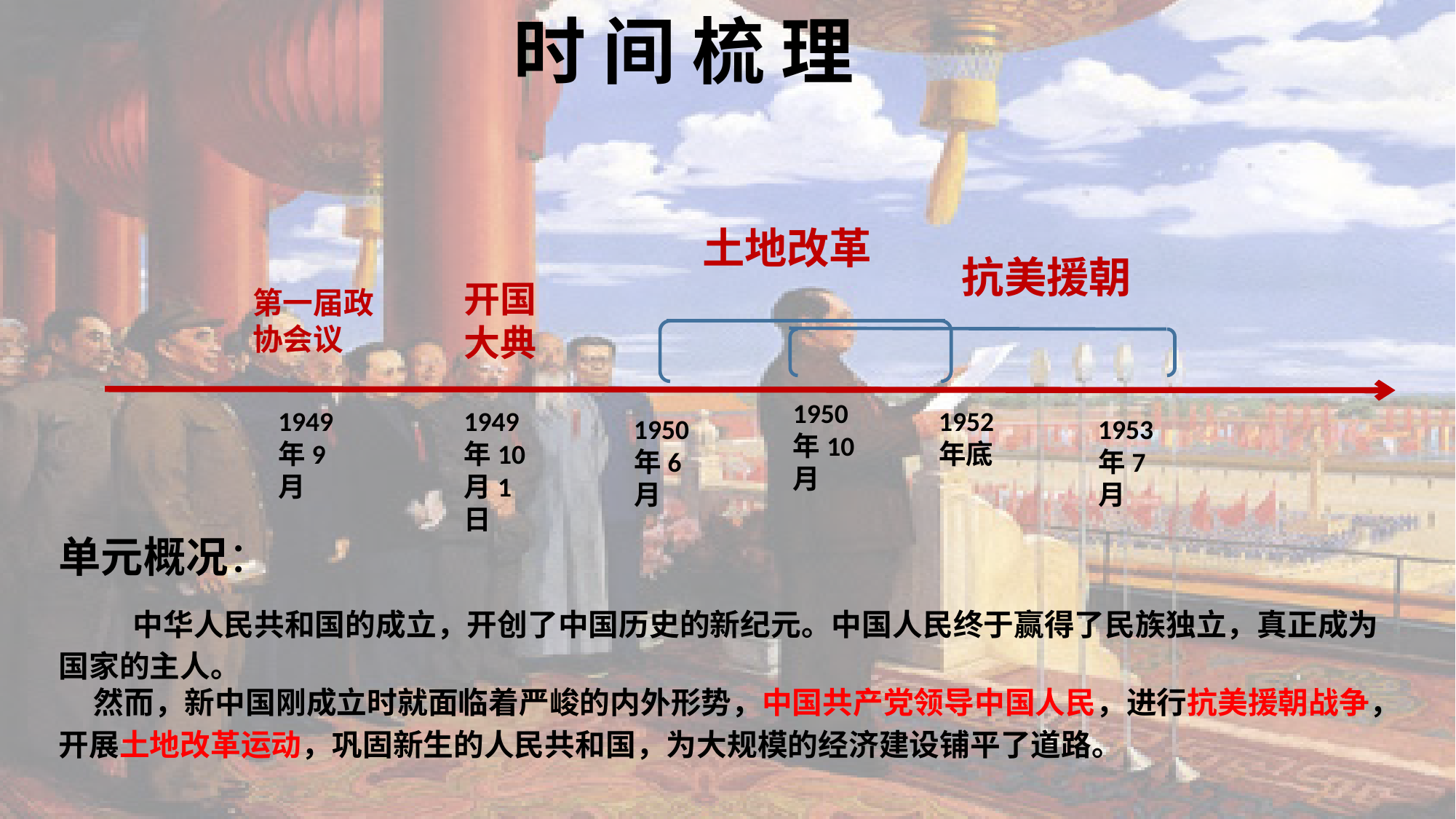

时 间 梳 理
土地改革
抗美援朝
开国大典
第一届政协会议

1950年10月
1949年9月
1949年10月1日
1952年底
1950年6月
1953年7月
单元概况：
     中华人民共和国的成立，开创了中国历史的新纪元。中国人民终于赢得了民族独立，真正成为国家的主人。
    然而，新中国刚成立时就面临着严峻的内外形势，中国共产党领导中国人民，进行抗美援朝战争，开展土地改革运动，巩固新生的人民共和国，为大规模的经济建设铺平了道路。